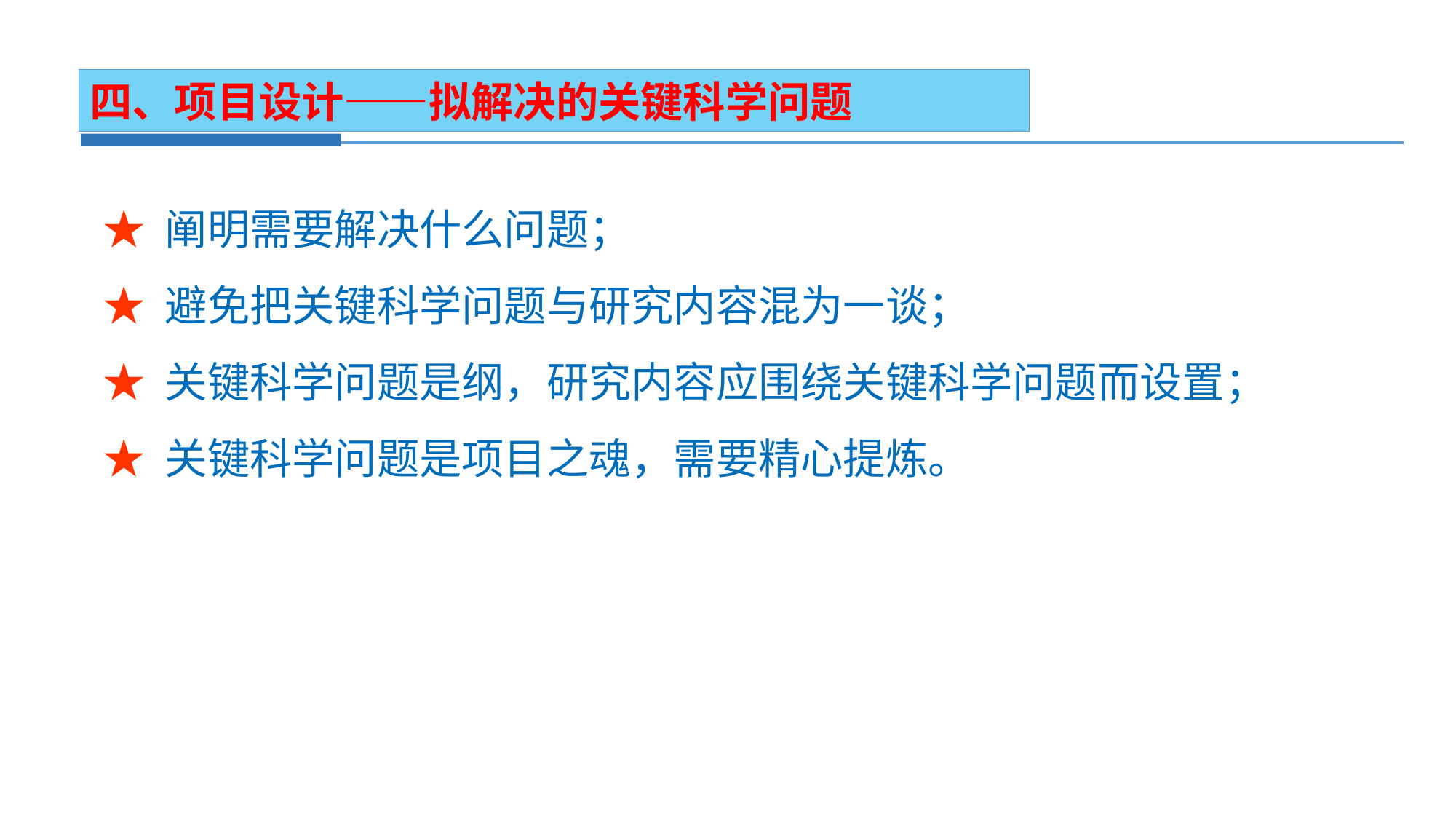

四、项目设计——拟解决的关键科学问题

★ 阐明需要解决什么问题；
★ 避免把关键科学问题与研究内容混为一谈；
★ 关键科学问题是纲，研究内容应围绕关键科学问题而设置；
★ 关键科学问题是项目之魂，需要精心提炼。